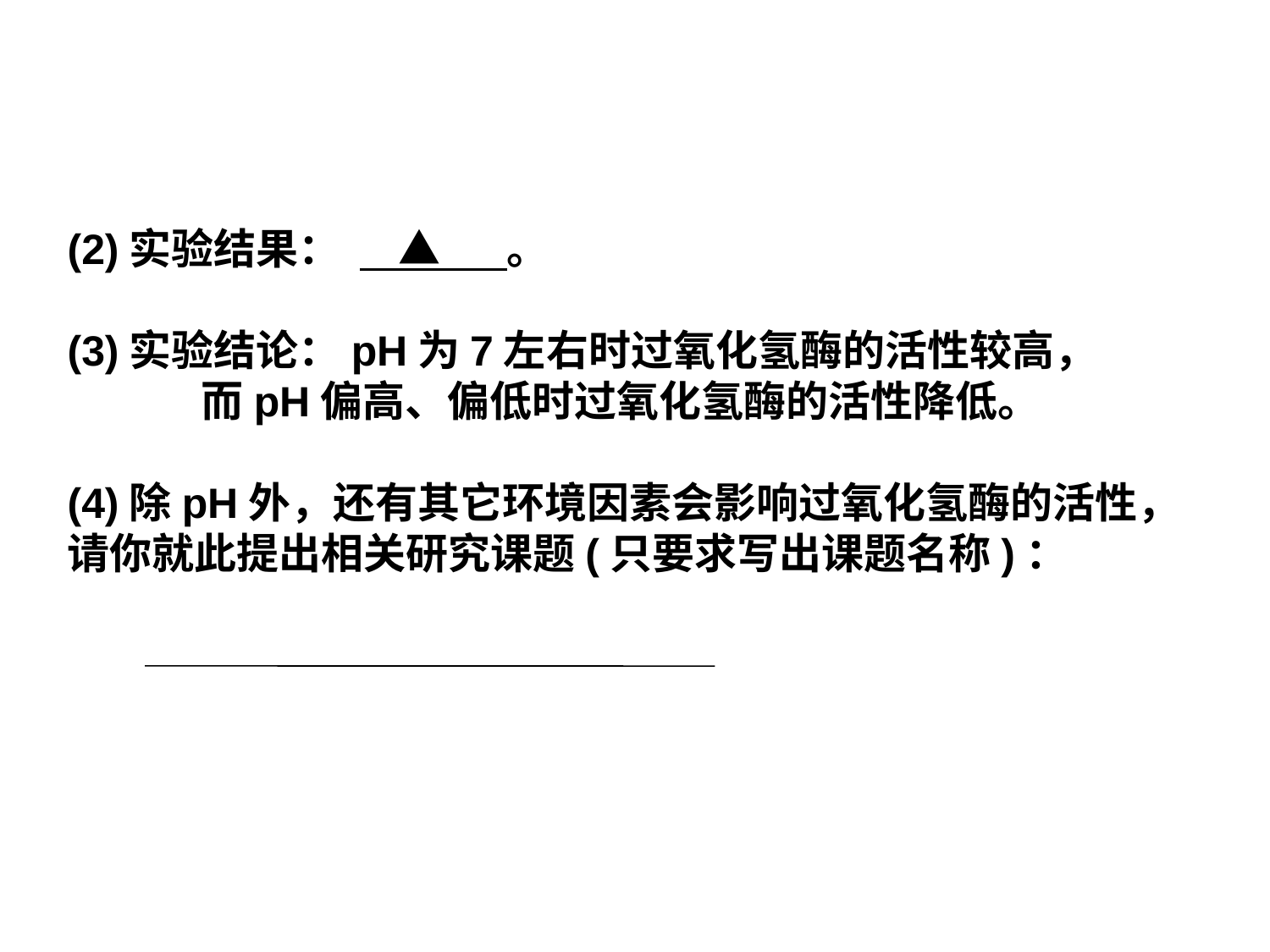

(2)实验结果：      ▲       。

(3)实验结论：pH为7左右时过氧化氢酶的活性较高，
             而pH偏高、偏低时过氧化氢酶的活性降低。

(4)除pH外，还有其它环境因素会影响过氧化氢酶的活性，
请你就此提出相关研究课题(只要求写出课题名称)：